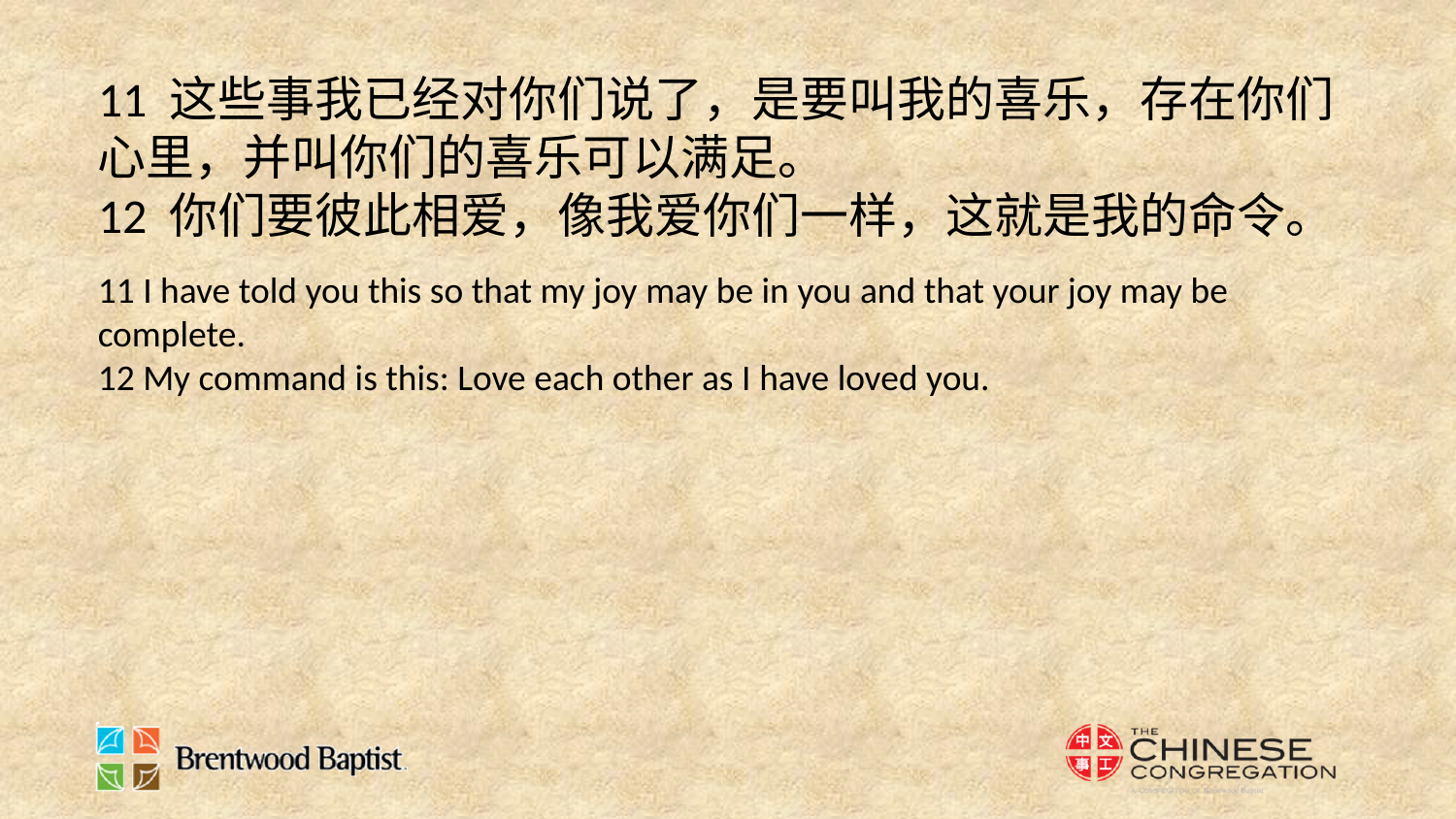

11 这些事我已经对你们说了，是要叫我的喜乐，存在你们心里，并叫你们的喜乐可以满足。
12 你们要彼此相爱，像我爱你们一样，这就是我的命令。

11 I have told you this so that my joy may be in you and that your joy may be complete.
12 My command is this: Love each other as I have loved you.